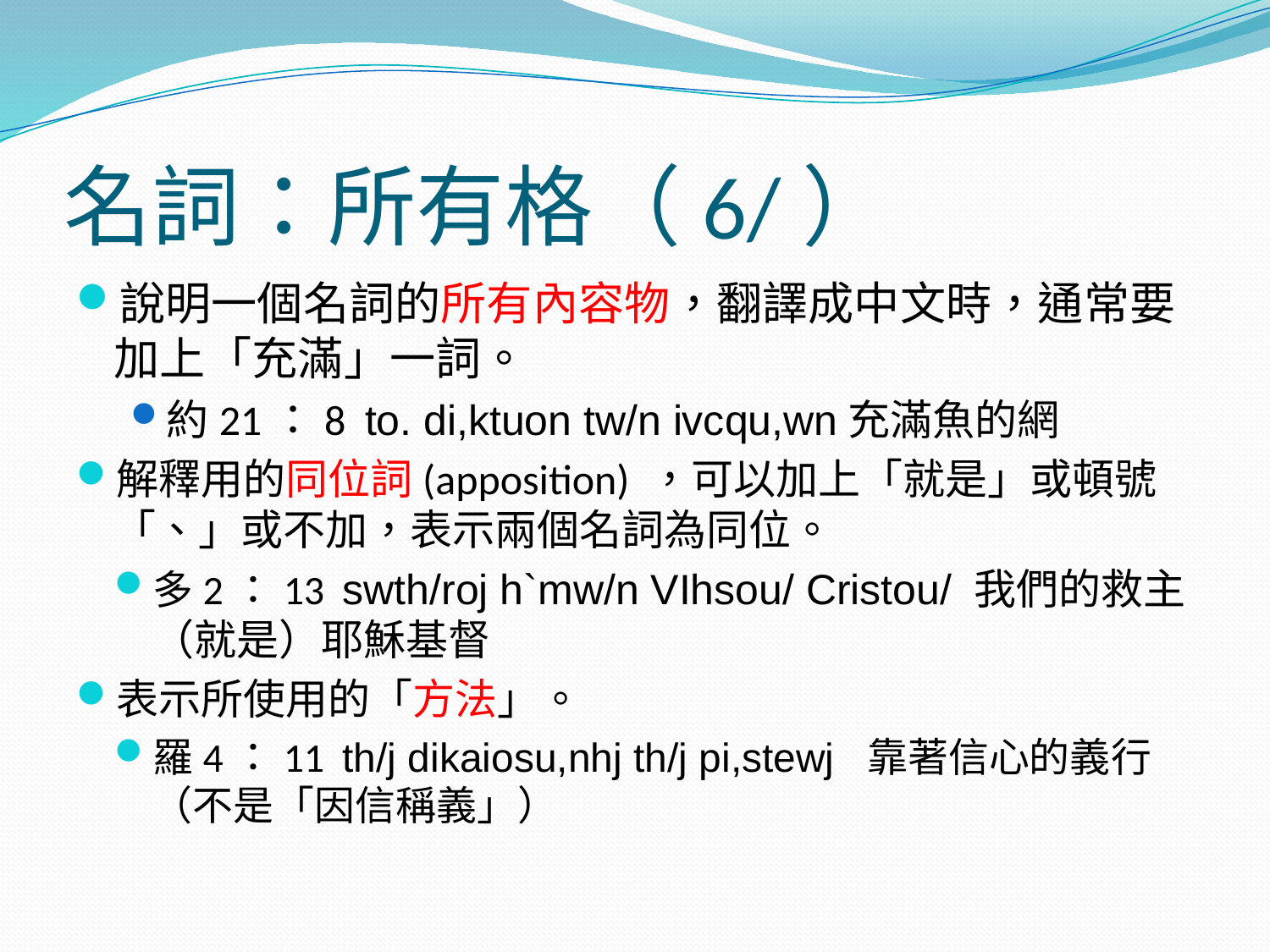

# 名詞：所有格（6/）
說明一個名詞的所有內容物，翻譯成中文時，通常要加上「充滿」一詞。
約21：8  to. di,ktuon tw/n ivcqu,wn充滿魚的網
解釋用的同位詞(apposition) ，可以加上「就是」或頓號「、」或不加，表示兩個名詞為同位。
多2：13  swth/roj h`mw/n VIhsou/ Cristou/ 我們的救主（就是）耶穌基督
表示所使用的「方法」。
羅4：11  th/j dikaiosu,nhj th/j pi,stewj  靠著信心的義行（不是「因信稱義」）